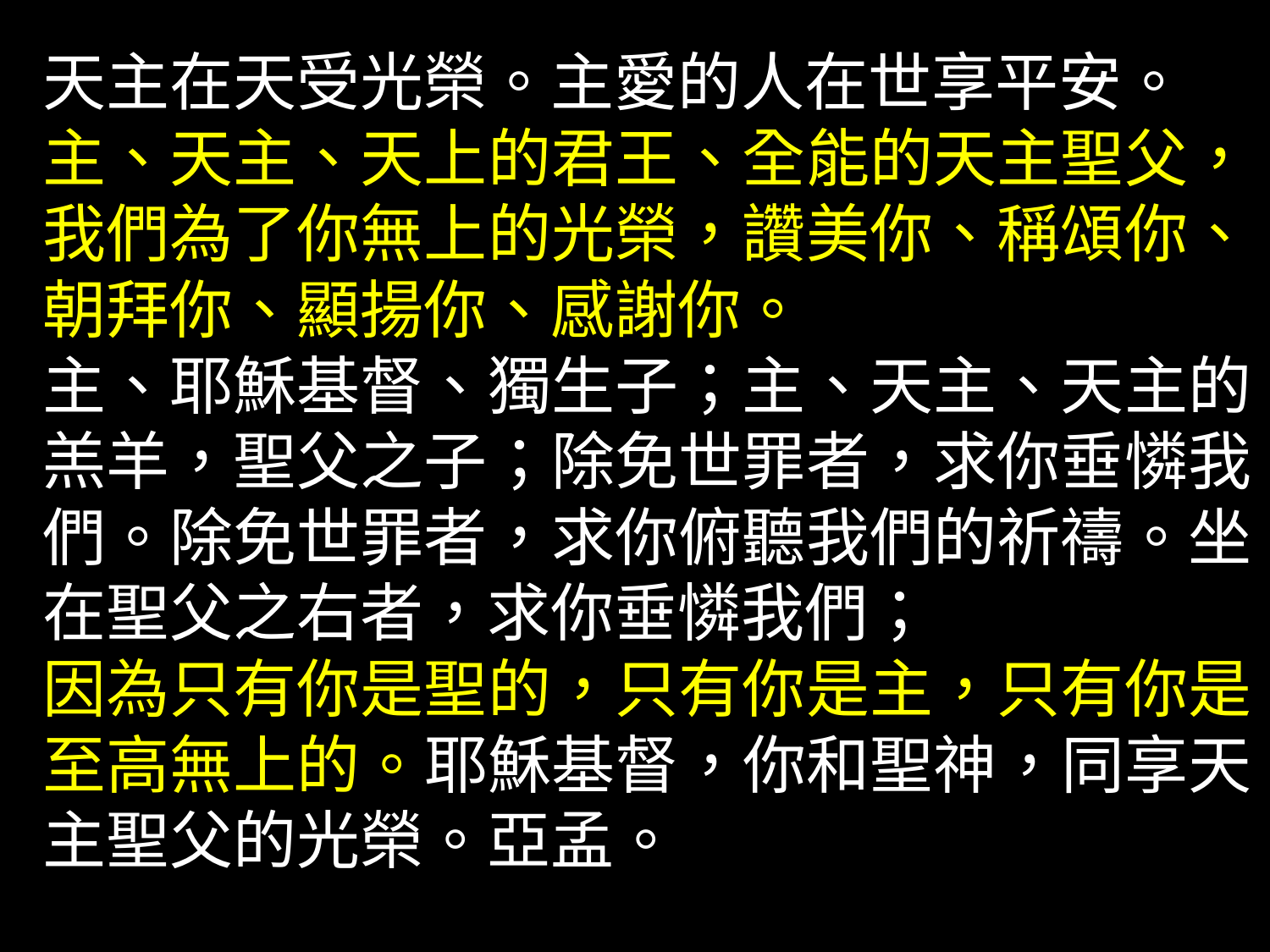

天主在天受光榮。主愛的人在世享平安。
主、天主、天上的君王、全能的天主聖父，我們為了你無上的光榮，讚美你、稱頌你、朝拜你、顯揚你、感謝你。
主、耶穌基督、獨生子；主、天主、天主的羔羊，聖父之子；除免世罪者，求你垂憐我們。除免世罪者，求你俯聽我們的祈禱。坐在聖父之右者，求你垂憐我們；
因為只有你是聖的，只有你是主，只有你是至高無上的。耶穌基督，你和聖神，同享天主聖父的光榮。亞孟。